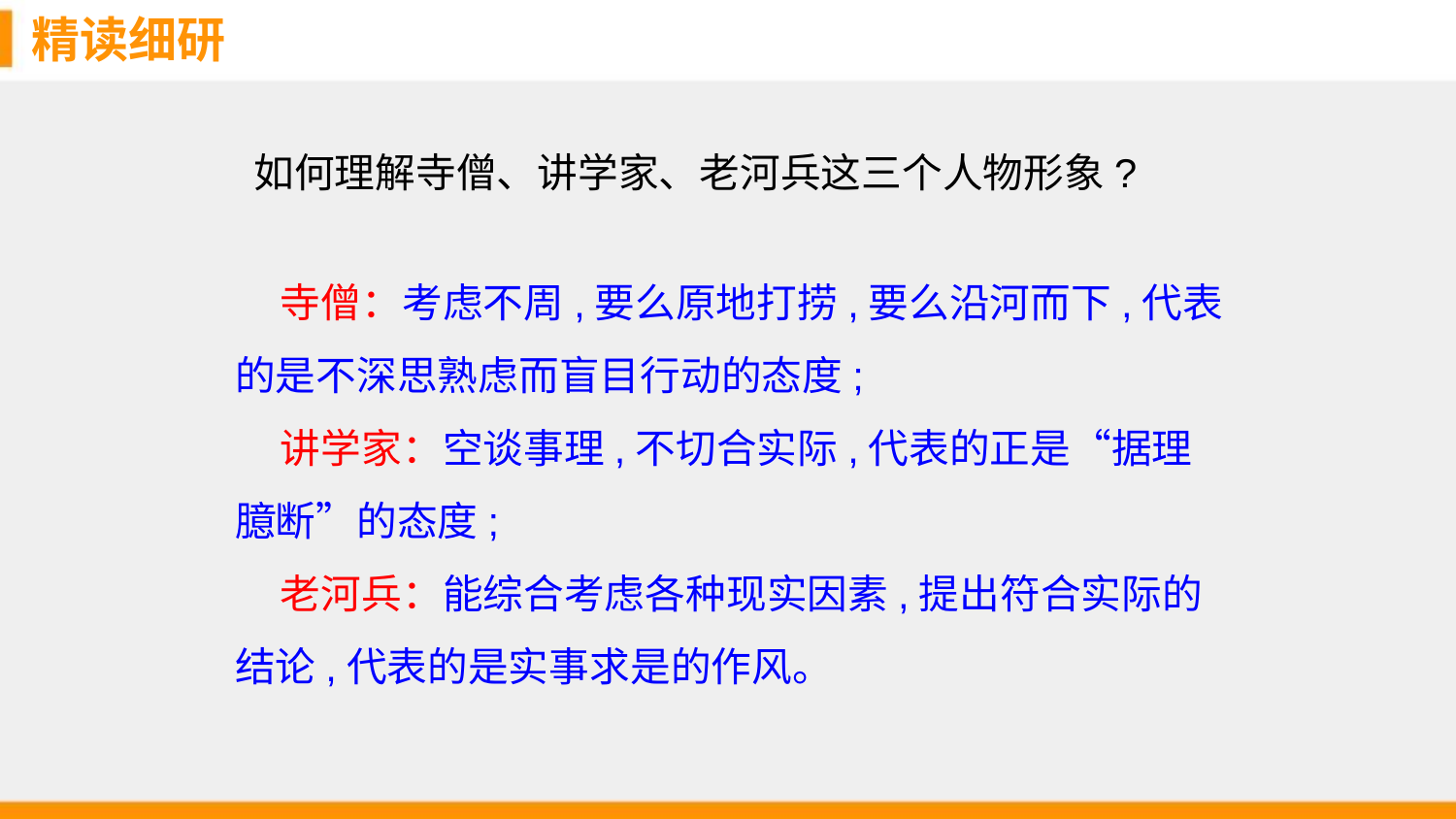

精读细研
如何理解寺僧、讲学家、老河兵这三个人物形象?
    寺僧：考虑不周,要么原地打捞,要么沿河而下,代表的是不深思熟虑而盲目行动的态度;
    讲学家：空谈事理,不切合实际,代表的正是“据理臆断”的态度;
    老河兵：能综合考虑各种现实因素,提出符合实际的结论,代表的是实事求是的作风。